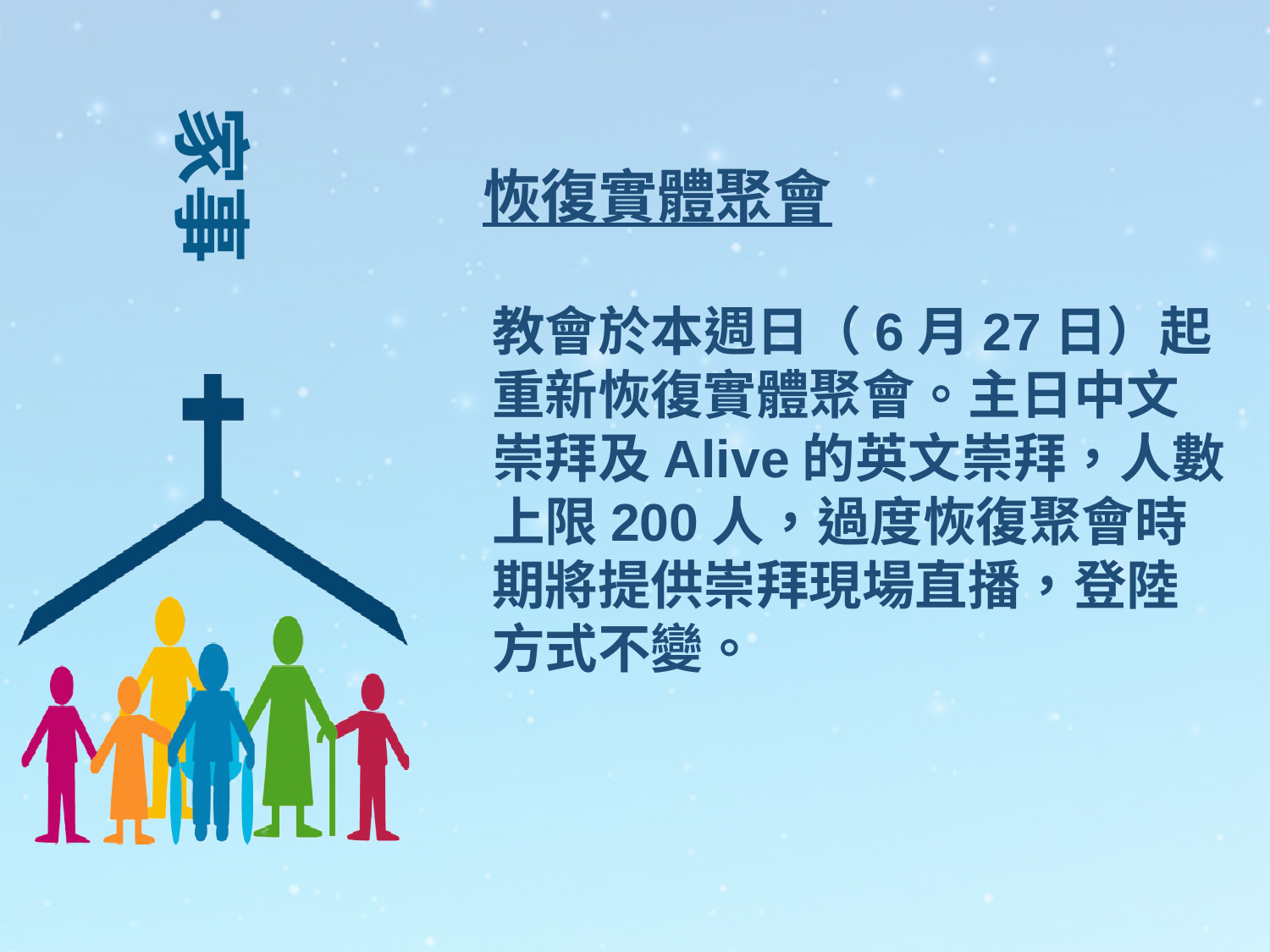

恢復實體聚會
教會於本週日（6月27日）起重新恢復實體聚會。主日中文崇拜及Alive的英文崇拜，人數上限200人，過度恢復聚會時期將提供崇拜現場直播，登陸方式不變。